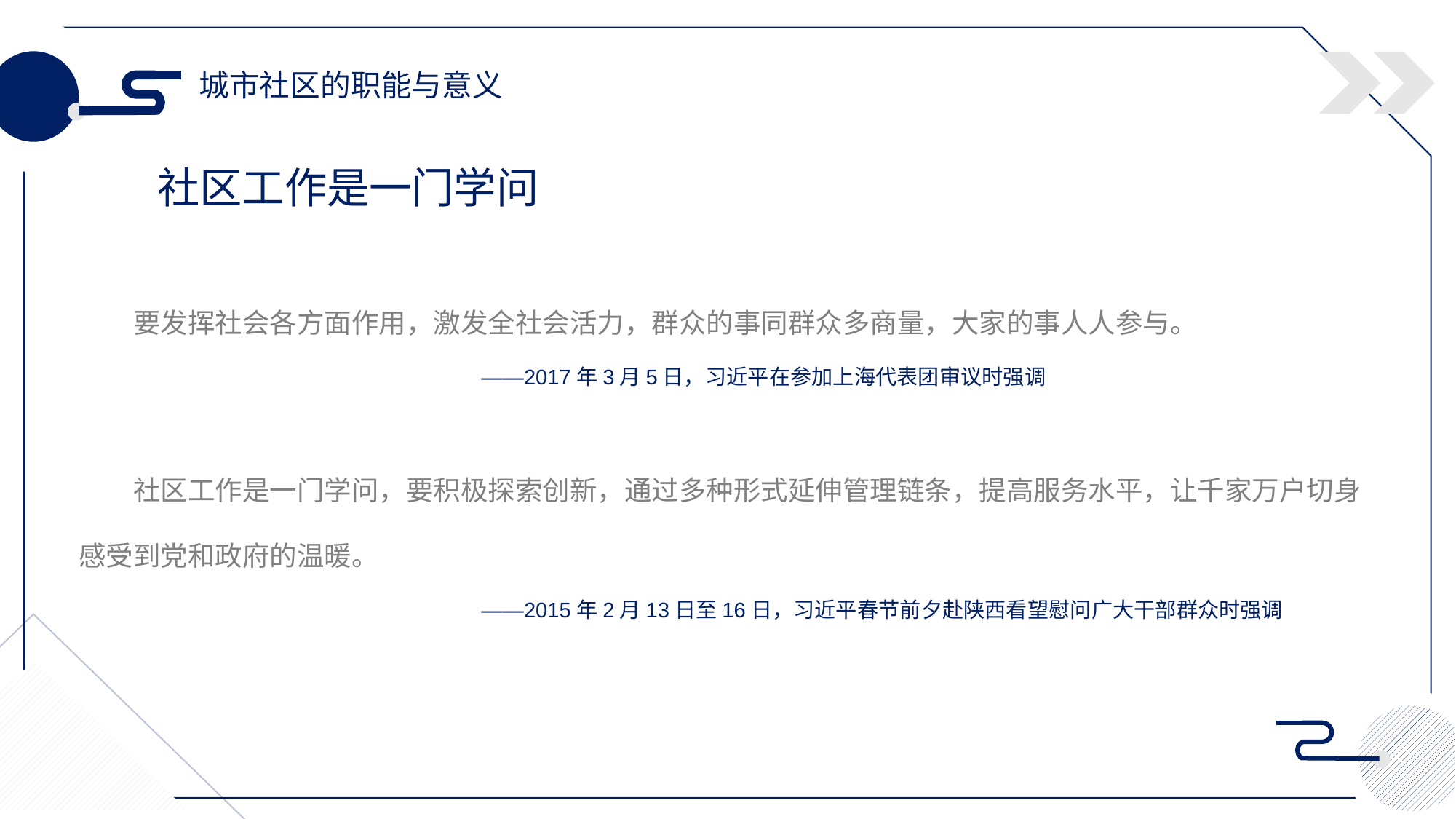

城市社区的职能与意义
社区工作是一门学问
要发挥社会各方面作用，激发全社会活力，群众的事同群众多商量，大家的事人人参与。
                                                            ——2017年3月5日，习近平在参加上海代表团审议时强调

社区工作是一门学问，要积极探索创新，通过多种形式延伸管理链条，提高服务水平，让千家万户切身感受到党和政府的温暖。
                                                            ——2015年2月13日至16日，习近平春节前夕赴陕西看望慰问广大干部群众时强调